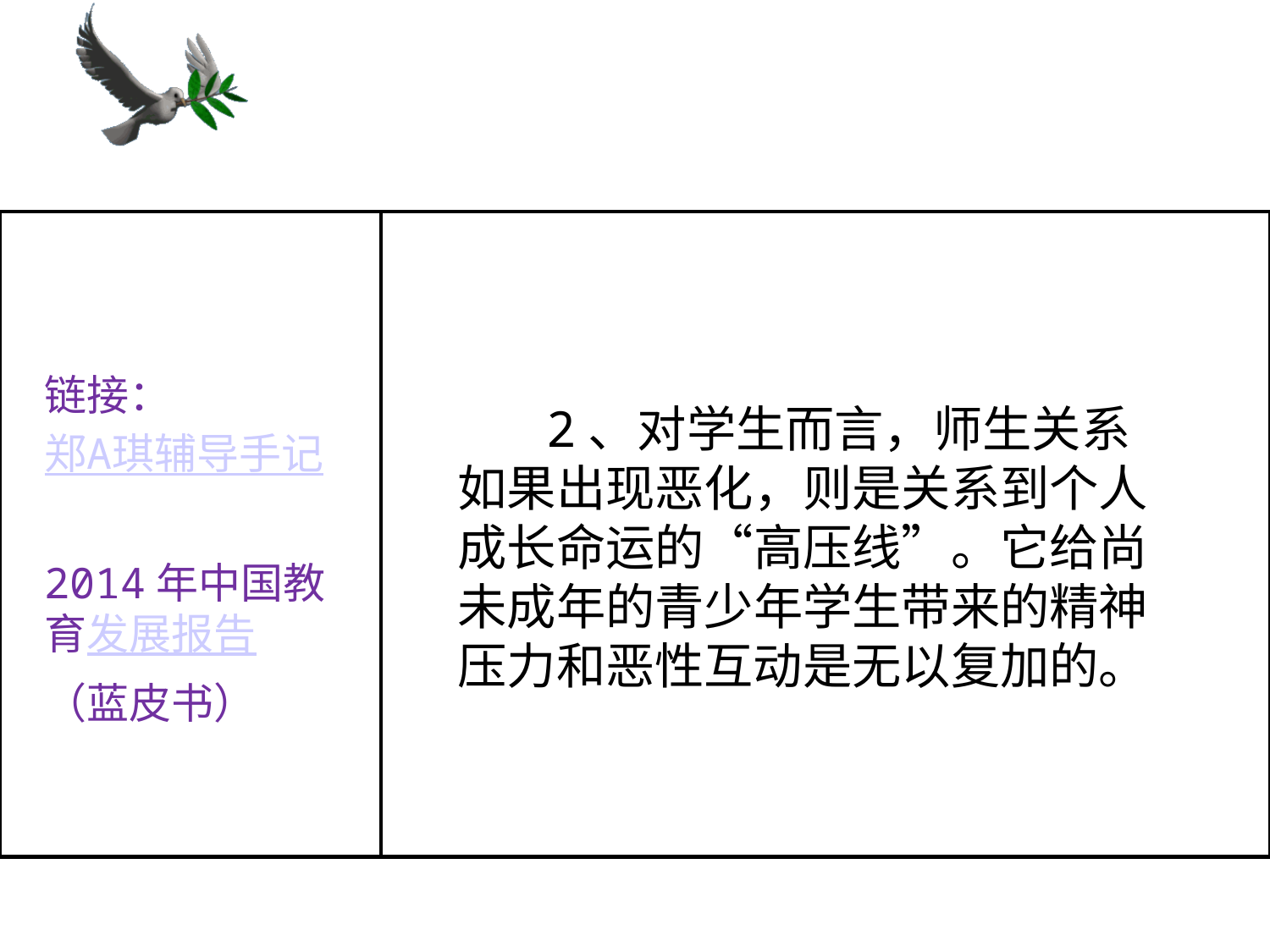

链接：
郑A琪辅导手记

2014年中国教育发展报告
（蓝皮书）
# 2、对学生而言，师生关系如果出现恶化，则是关系到个人成长命运的“高压线”。它给尚未成年的青少年学生带来的精神压力和恶性互动是无以复加的。